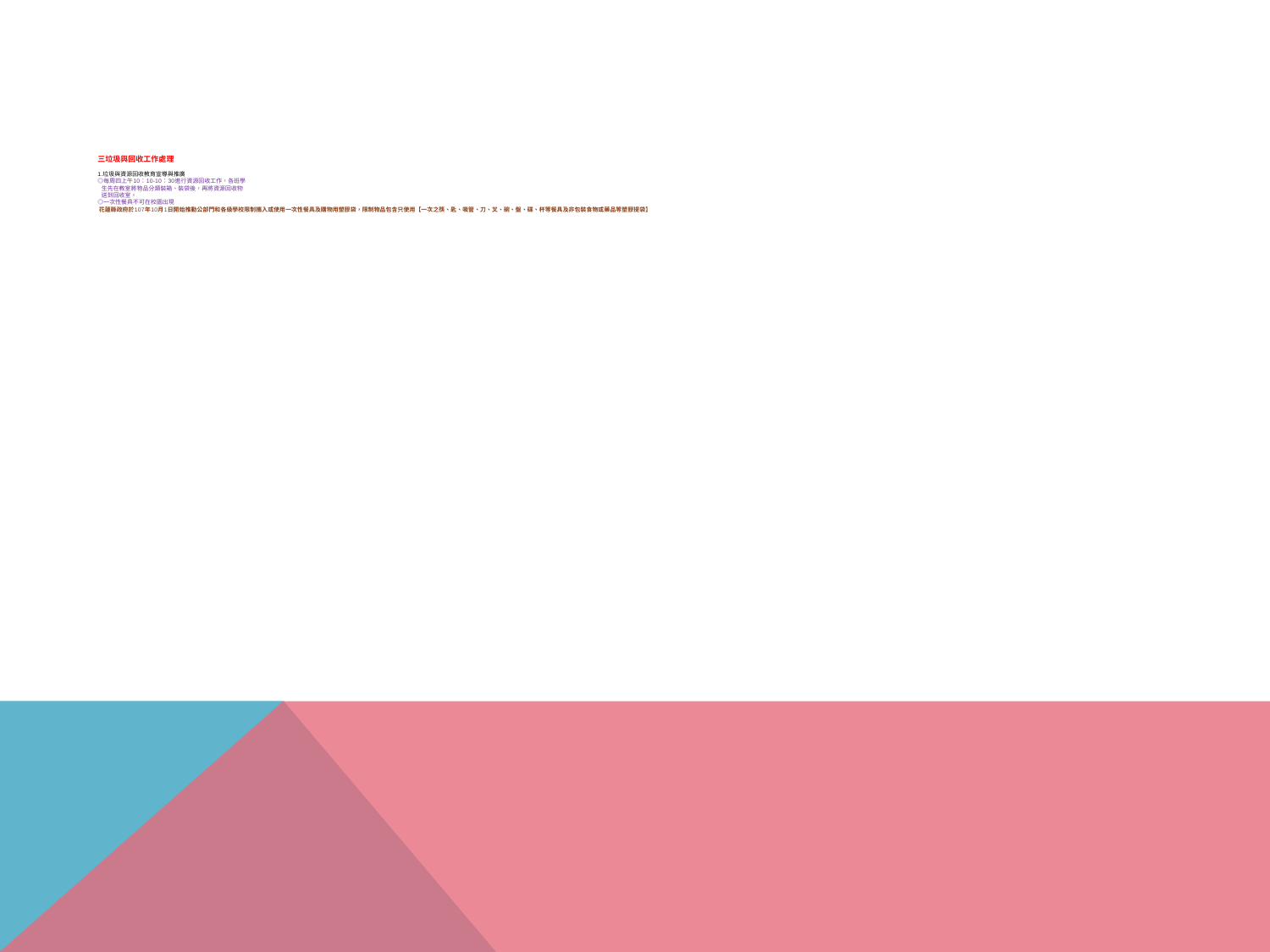

# 三垃圾與回收工作處理 1.垃圾與資源回收教育宣導與推廣 ◎每周四上午10：10-10：30進行資源回收工作，各班學 生先在教室將物品分類裝箱、裝袋後，再將資源回收物 送到回收室。 ◎一次性餐具不可在校園出現 花蓮縣政府於107年10月1日開始推動公部門和各級學校限制攜入或使用一次性餐具及購物用塑膠袋，限制物品包含只使用【一次之筷、匙、吸管、刀、叉、碗、盤、碟、杯等餐具及非包裝食物或藥品等塑膠提袋】